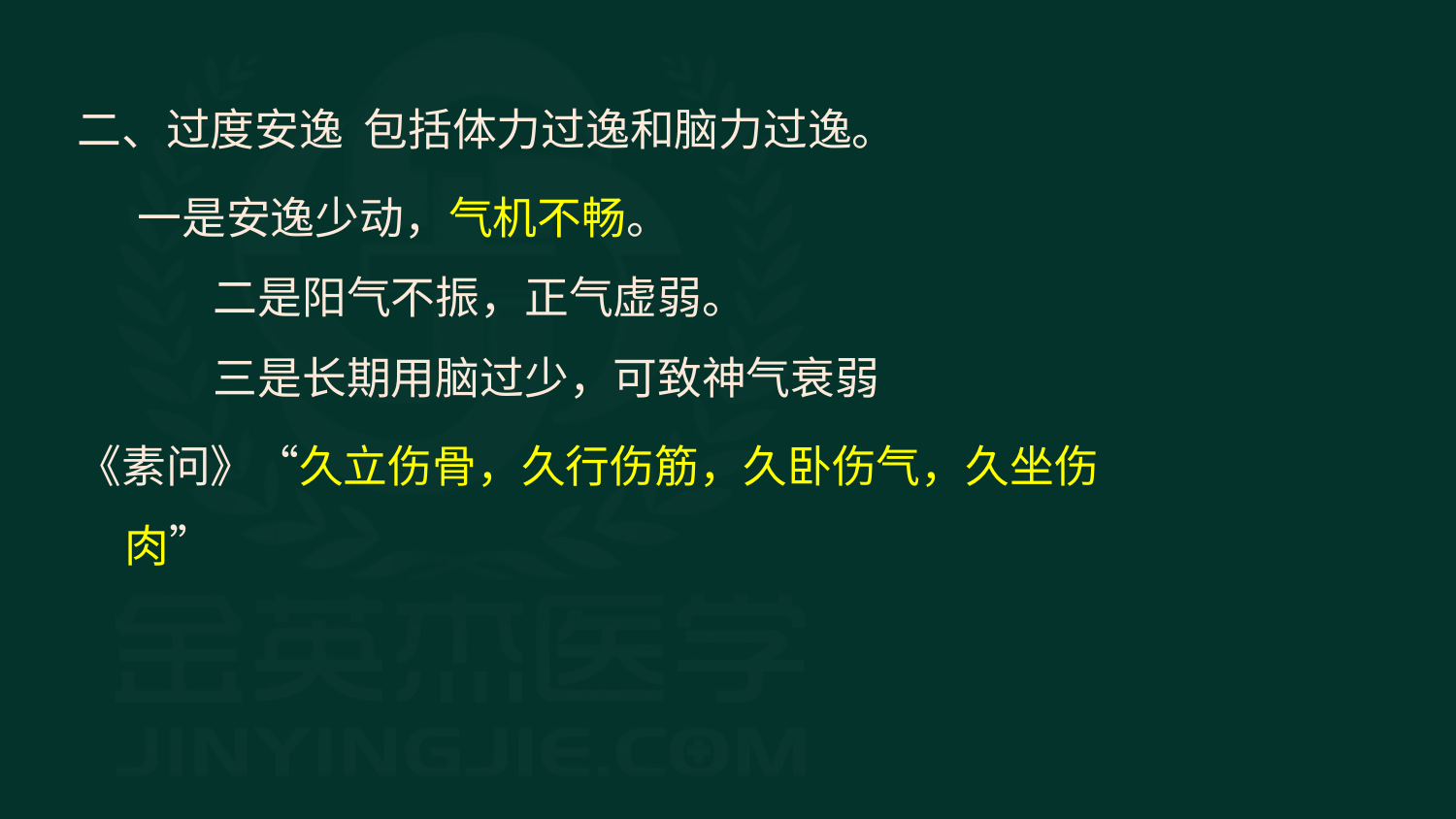

二、过度安逸  包括体力过逸和脑力过逸。
     一是安逸少动，气机不畅。
　　二是阳气不振，正气虚弱。
　　三是长期用脑过少，可致神气衰弱
《素问》“久立伤骨，久行伤筋，久卧伤气，久坐伤肉”